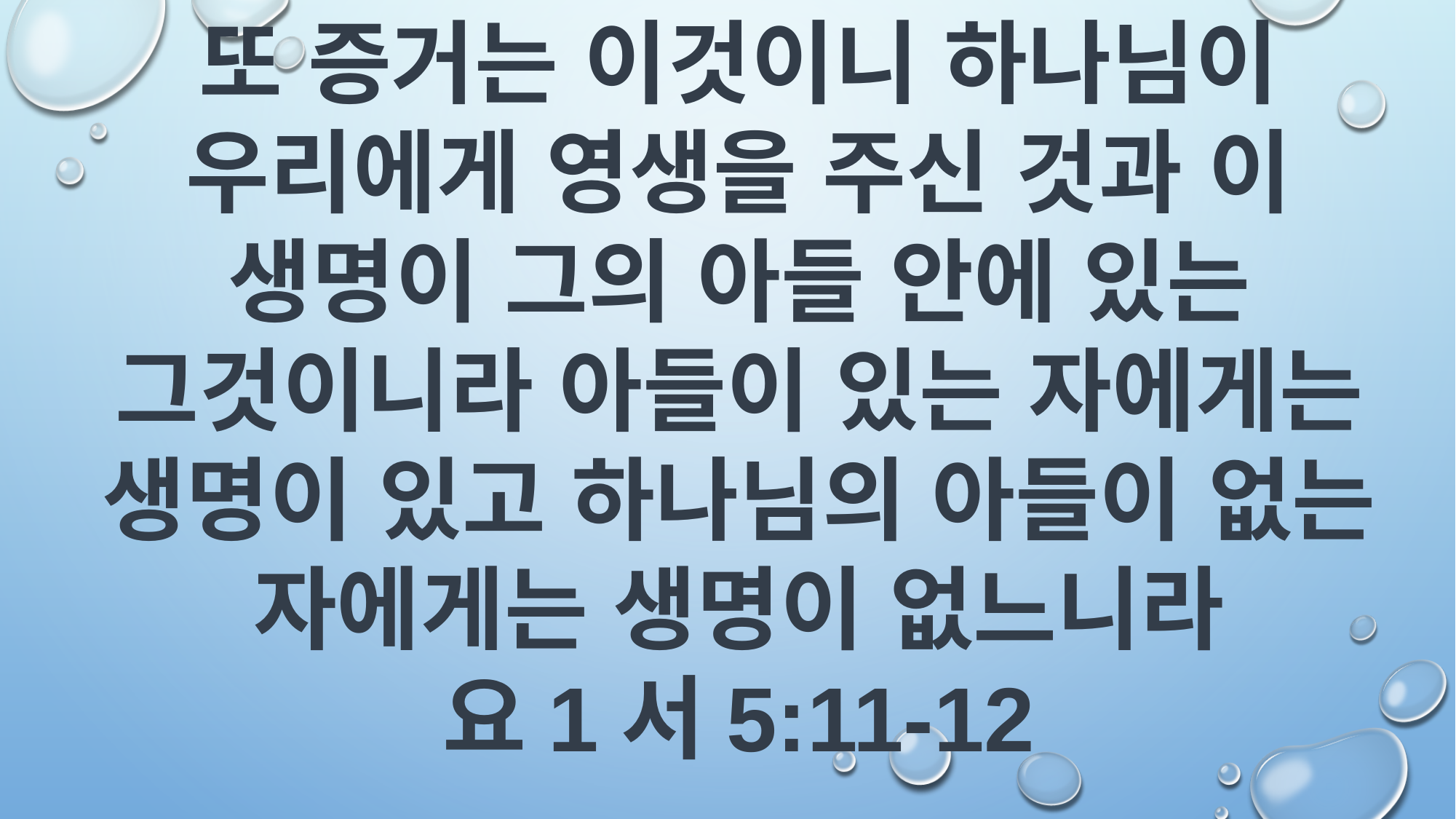

또 증거는 이것이니 하나님이 우리에게 영생을 주신 것과 이 생명이 그의 아들 안에 있는 그것이니라 아들이 있는 자에게는 생명이 있고 하나님의 아들이 없는 자에게는 생명이 없느니라
요1서5:11-12